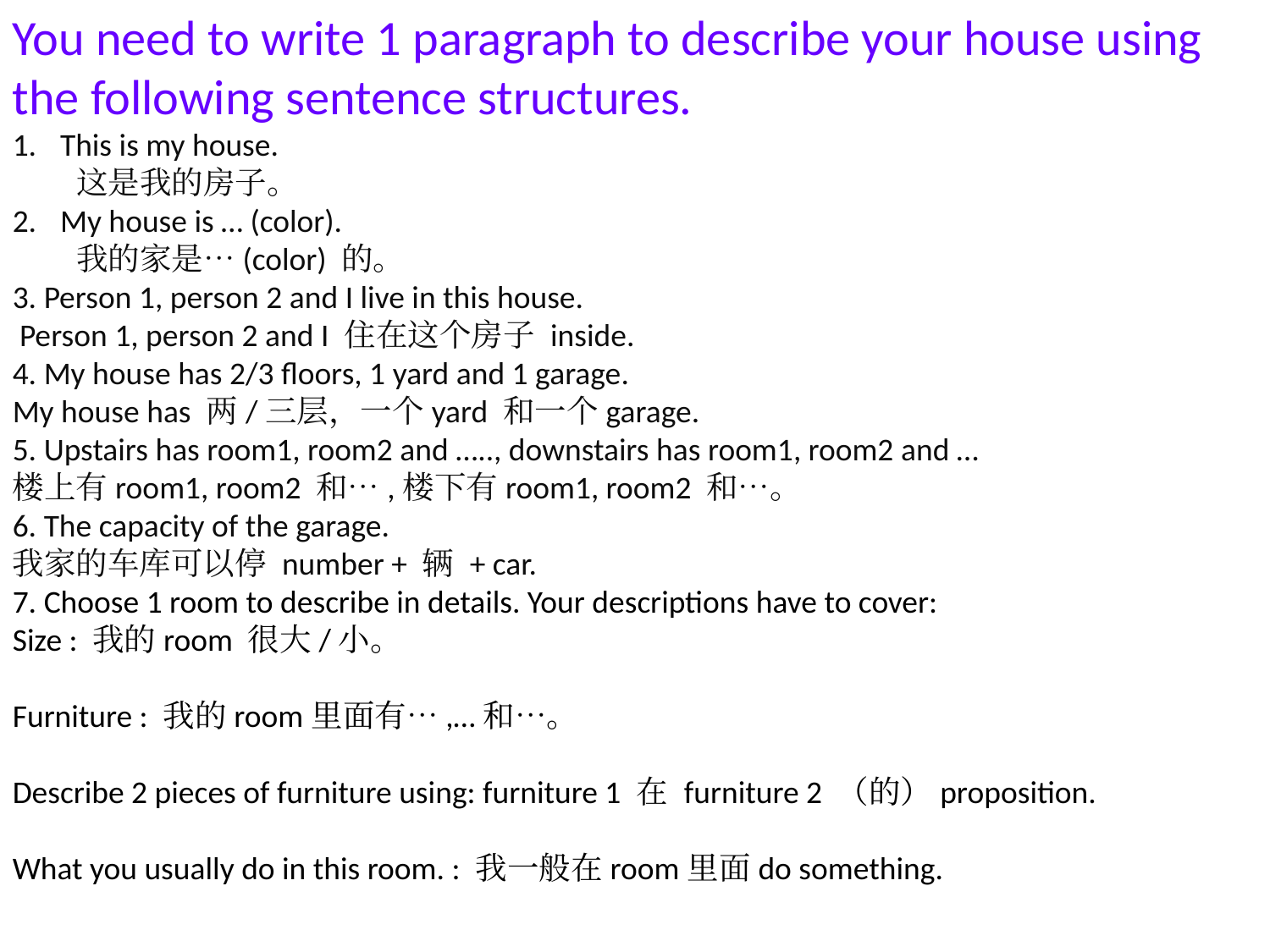

You need to write 1 paragraph to describe your house using the following sentence structures.
This is my house.
       这是我的房子。
My house is … (color).
       我的家是…(color) 的。
3. Person 1, person 2 and I live in this house.
 Person 1, person 2 and I 住在这个房子 inside.
4. My house has 2/3 floors, 1 yard and 1 garage.
My house has 两/三层，一个yard 和一个garage.
5. Upstairs has room1, room2 and ….., downstairs has room1, room2 and …
楼上有room1, room2 和…,楼下有room1, room2 和…。
6. The capacity of the garage.
我家的车库可以停 number + 辆 + car.
7. Choose 1 room to describe in details. Your descriptions have to cover:
Size : 我的room 很大/小。

Furniture : 我的room里面有…,…和…。

Describe 2 pieces of furniture using: furniture 1 在 furniture 2 （的）proposition.

What you usually do in this room. : 我一般在room里面do something.